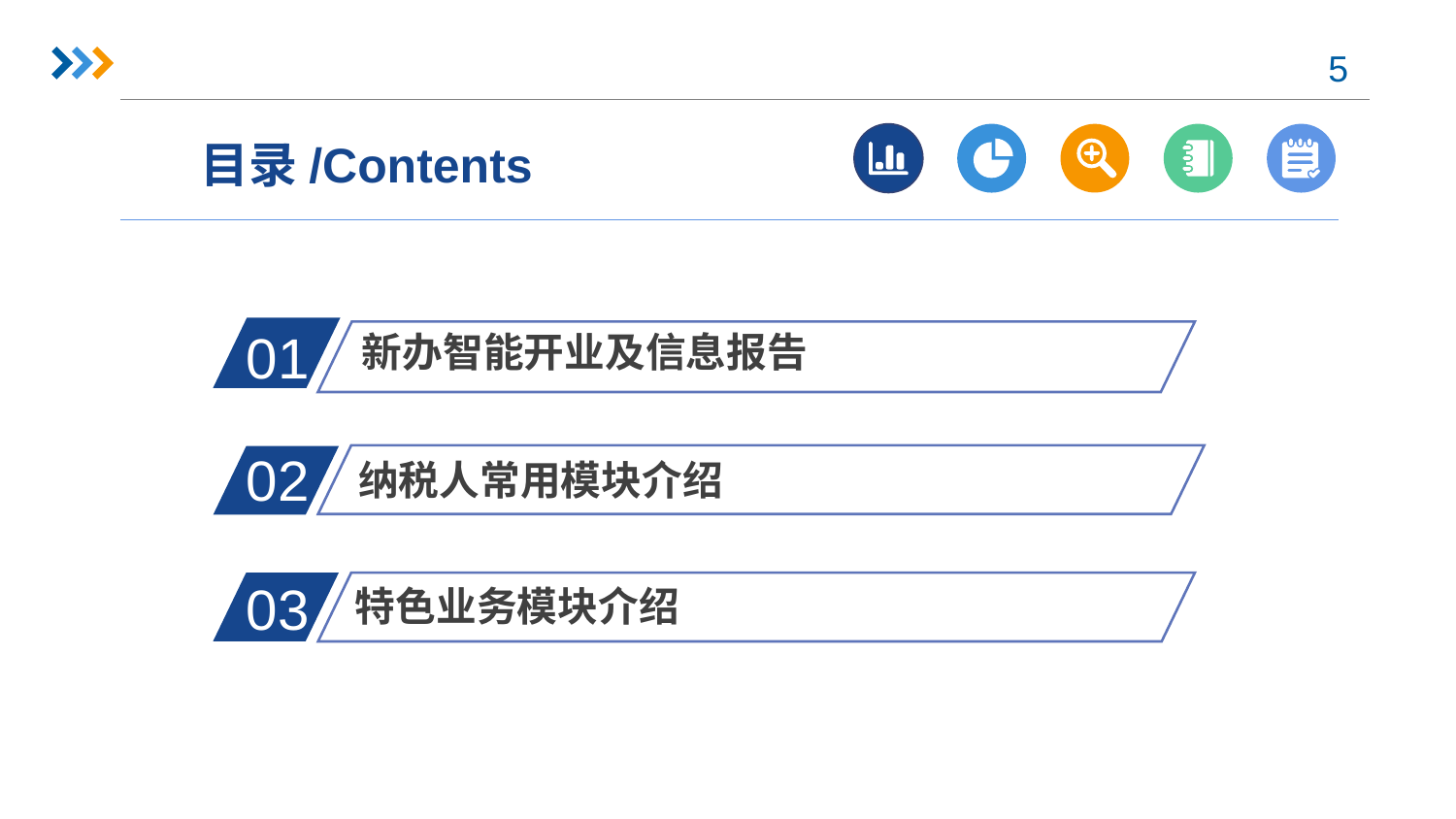

目录/Contents
01

新办智能开业及信息报告
02

纳税人常用模块介绍

03

特色业务模块介绍